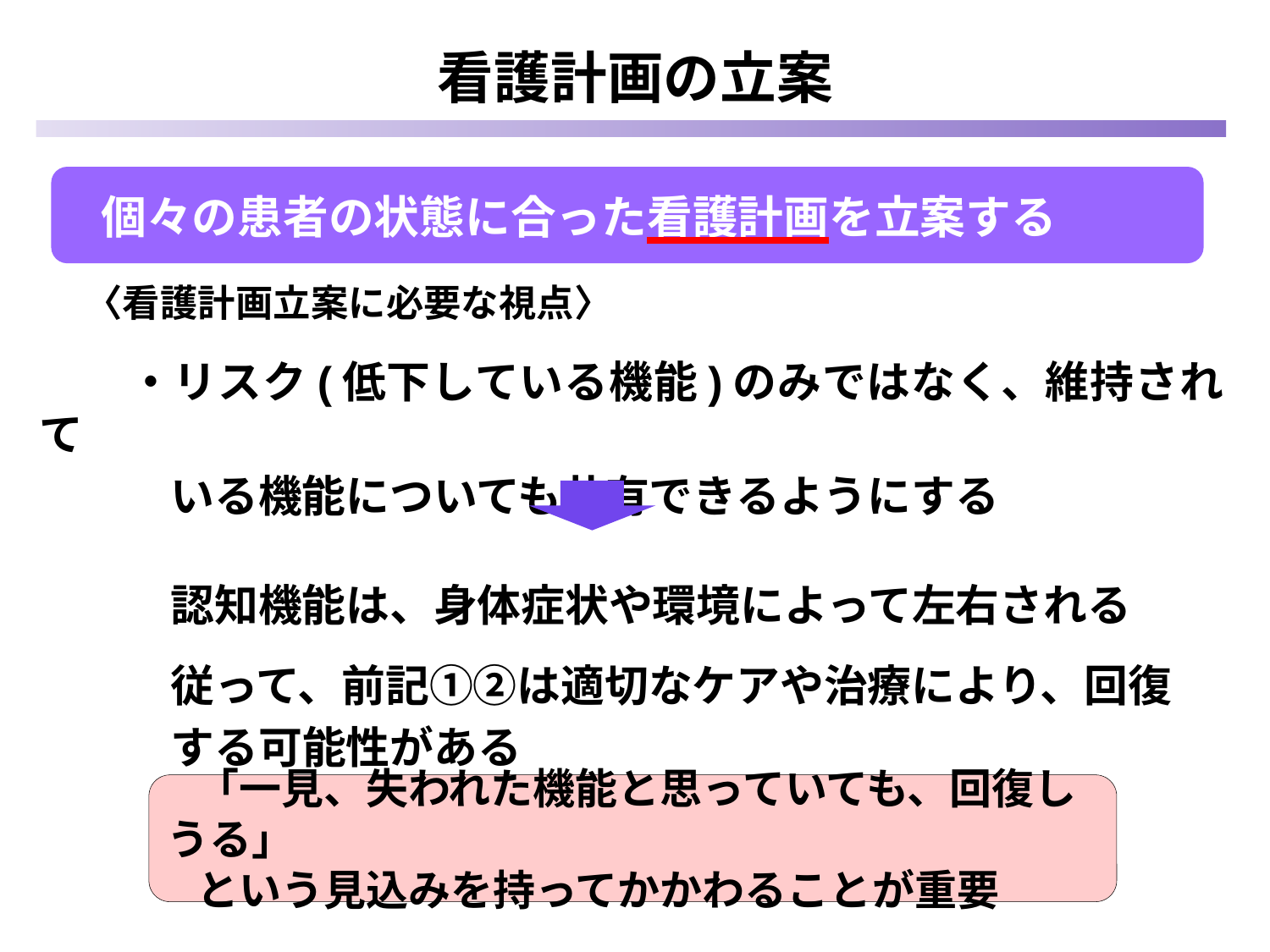

看護計画の立案

     個々の患者の状態に合った看護計画を立案する
　〈看護計画立案に必要な視点〉
　　・リスク(低下している機能)のみではなく、維持されて
　　　いる機能についても共有できるようにする
　　　認知機能は、身体症状や環境によって左右される
　　　従って、前記①②は適切なケアや治療により、回復
　　　する可能性がある

  「一見、失われた機能と思っていても、回復しうる」
  という見込みを持ってかかわることが重要